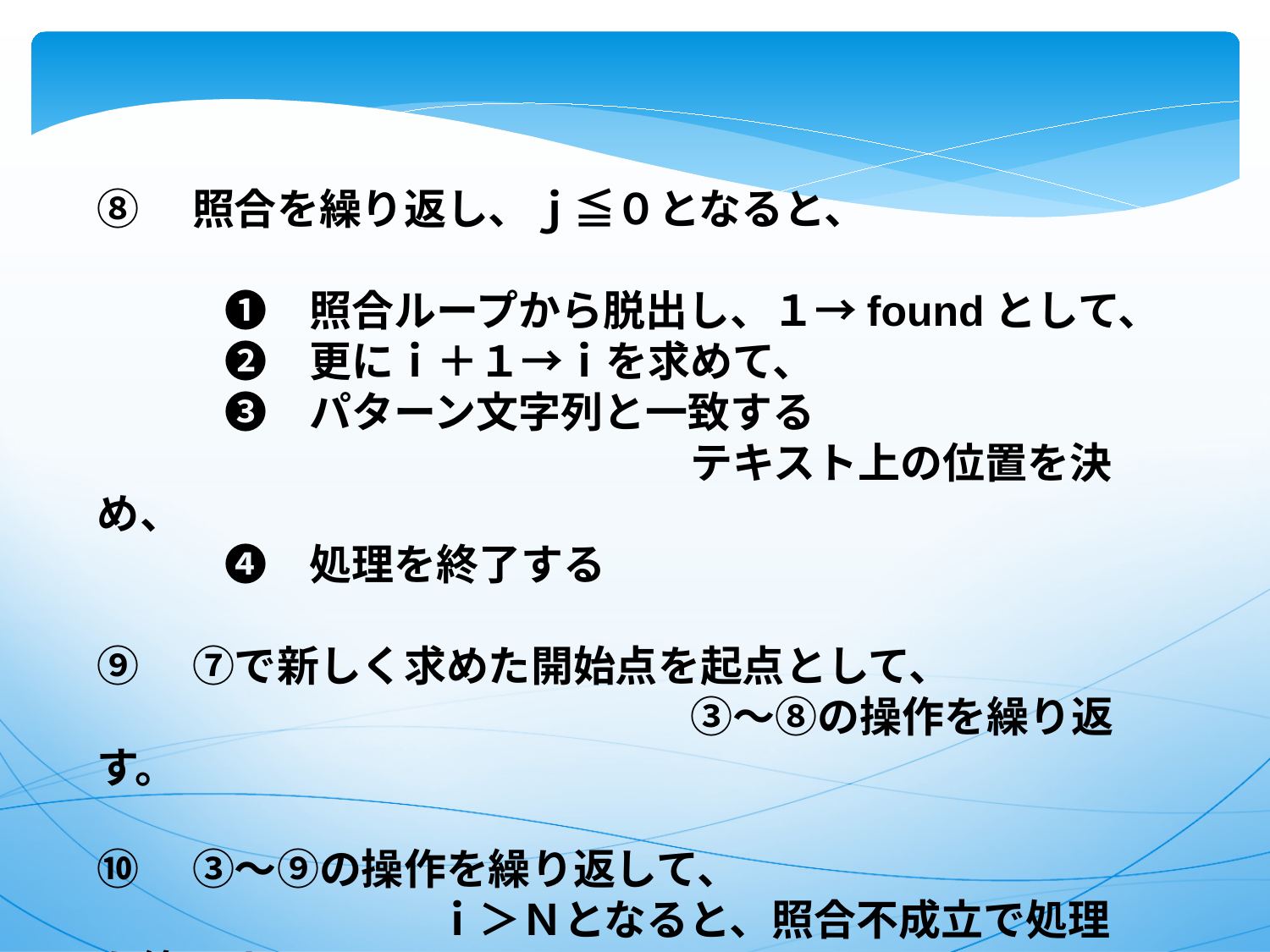

⑧　照合を繰り返し、ｊ≦０となると、

　　　❶　照合ループから脱出し、１→foundとして、
　　　❷　更にｉ＋１→ｉを求めて、
　　　❸　パターン文字列と一致する
　　　　　　　　　　　　　　テキスト上の位置を決め、
　　　❹　処理を終了する

⑨　⑦で新しく求めた開始点を起点として、
　　　　　　　　　　　　　　③～⑧の操作を繰り返す。

⑩　③～⑨の操作を繰り返して、
　　　　　　　　ｉ＞Ｎとなると、照合不成立で処理を終了する。